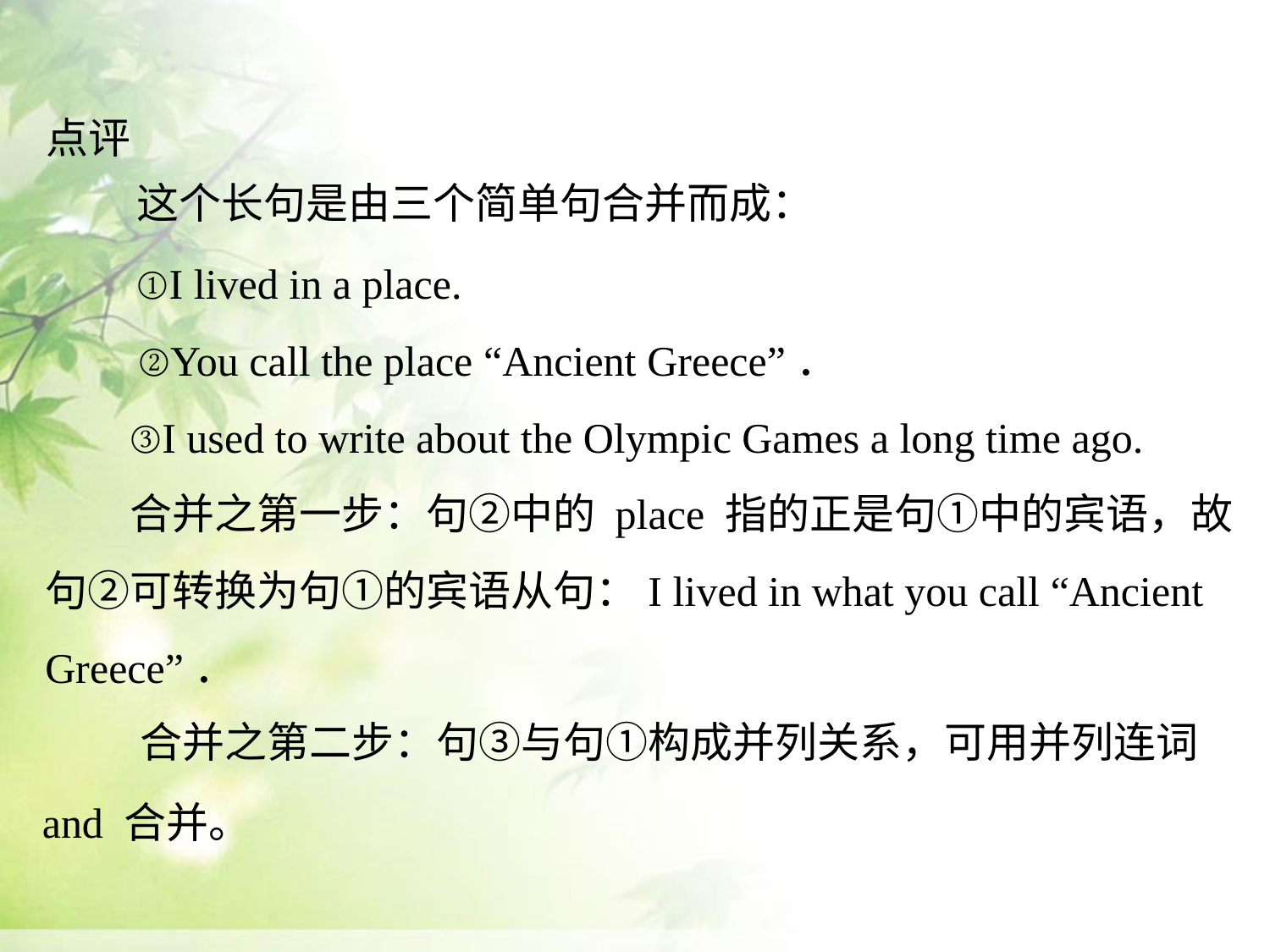

点评
这个长句是由三个简单句合并而成：

①I lived in a place.
②You call the place “Ancient Greece”．
	③I used to write about the Olympic Games a long time ago.

	合并之第一步：句②中的 place 指的正是句①中的宾语，故

句②可转换为句①的宾语从句：I lived in what you call “Ancient

Greece”．
合并之第二步：句③与句①构成并列关系，可用并列连词
and 合并。